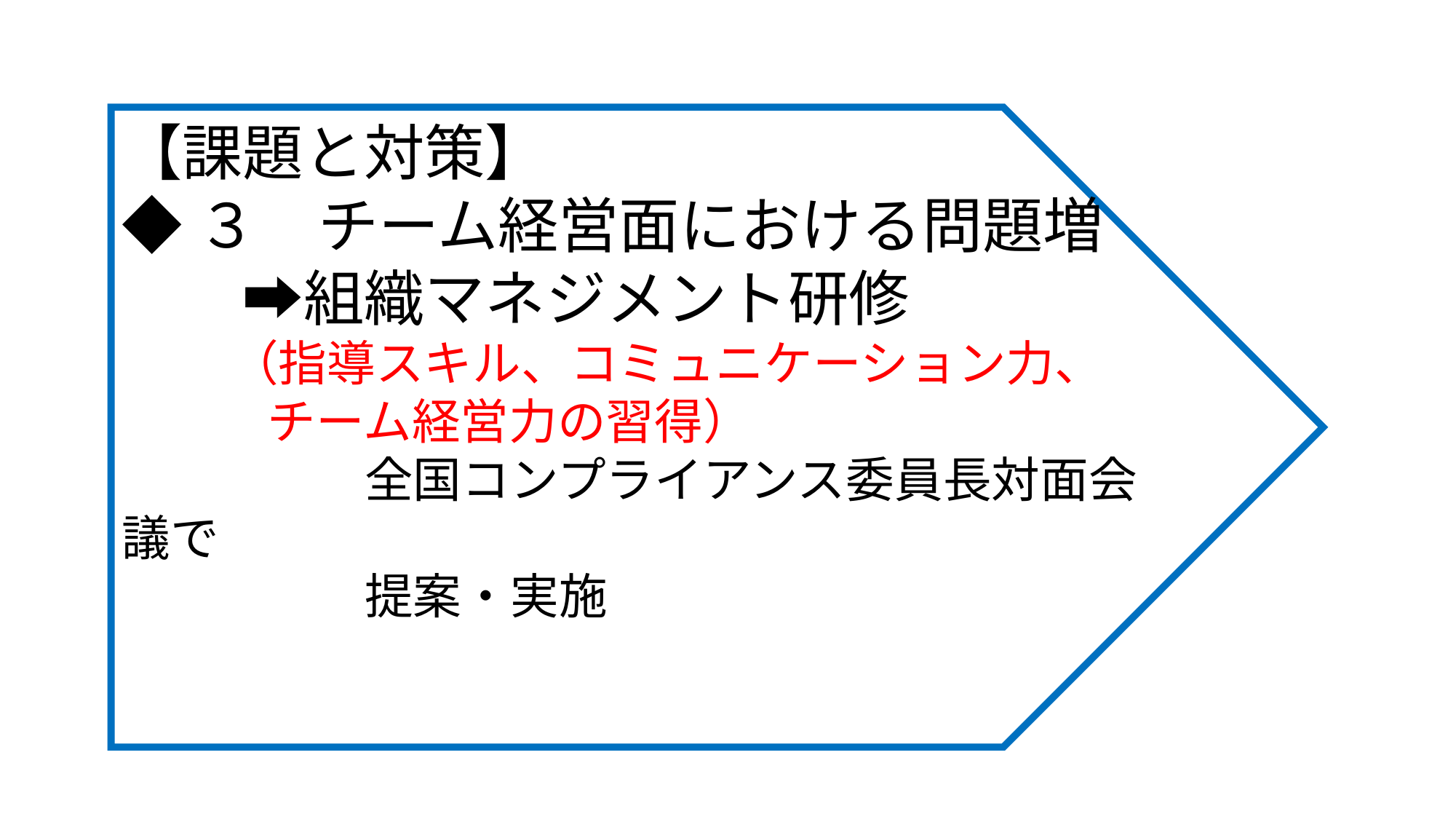

【課題と対策】
◆３　チーム経営面における問題増
　　➡組織マネジメント研修
　　 （指導スキル、コミュニケーション力、
　　　チーム経営力の習得）
　　　　　全国コンプライアンス委員長対面会議で
　　　　　提案・実施